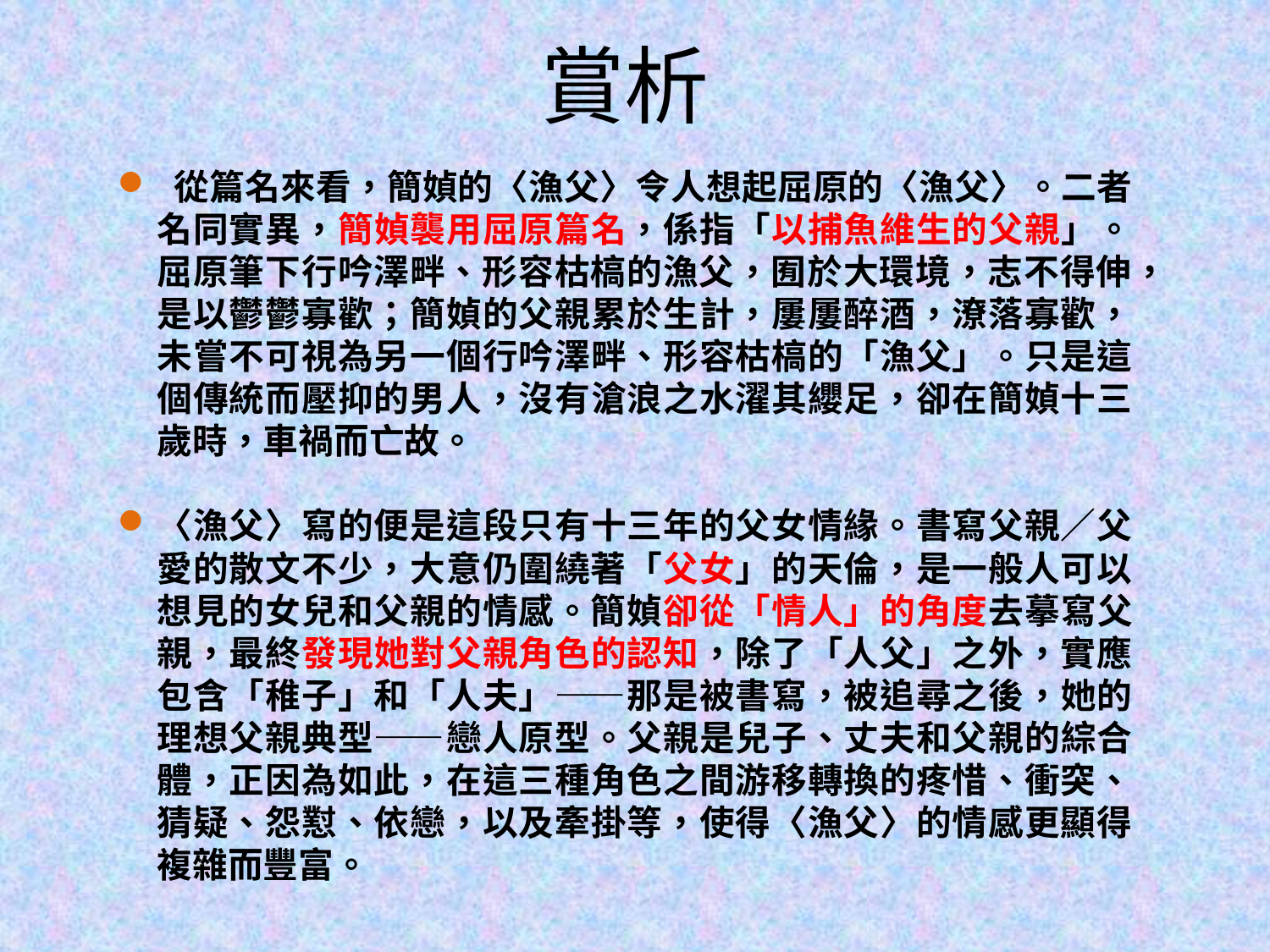

賞析
 從篇名來看，簡媜的〈漁父〉令人想起屈原的〈漁父〉。二者名同實異，簡媜襲用屈原篇名，係指「以捕魚維生的父親」。屈原筆下行吟澤畔、形容枯槁的漁父，囿於大環境，志不得伸，是以鬱鬱寡歡；簡媜的父親累於生計，屢屢醉酒，潦落寡歡，未嘗不可視為另一個行吟澤畔、形容枯槁的「漁父」。只是這個傳統而壓抑的男人，沒有滄浪之水濯其纓足，卻在簡媜十三歲時，車禍而亡故。

〈漁父〉寫的便是這段只有十三年的父女情緣。書寫父親／父愛的散文不少，大意仍圍繞著「父女」的天倫，是一般人可以想見的女兒和父親的情感。簡媜卻從「情人」的角度去摹寫父親，最終發現她對父親角色的認知，除了「人父」之外，實應包含「稚子」和「人夫」——那是被書寫，被追尋之後，她的理想父親典型——戀人原型。父親是兒子、丈夫和父親的綜合體，正因為如此，在這三種角色之間游移轉換的疼惜、衝突、猜疑、怨懟、依戀，以及牽掛等，使得〈漁父〉的情感更顯得複雜而豐富。